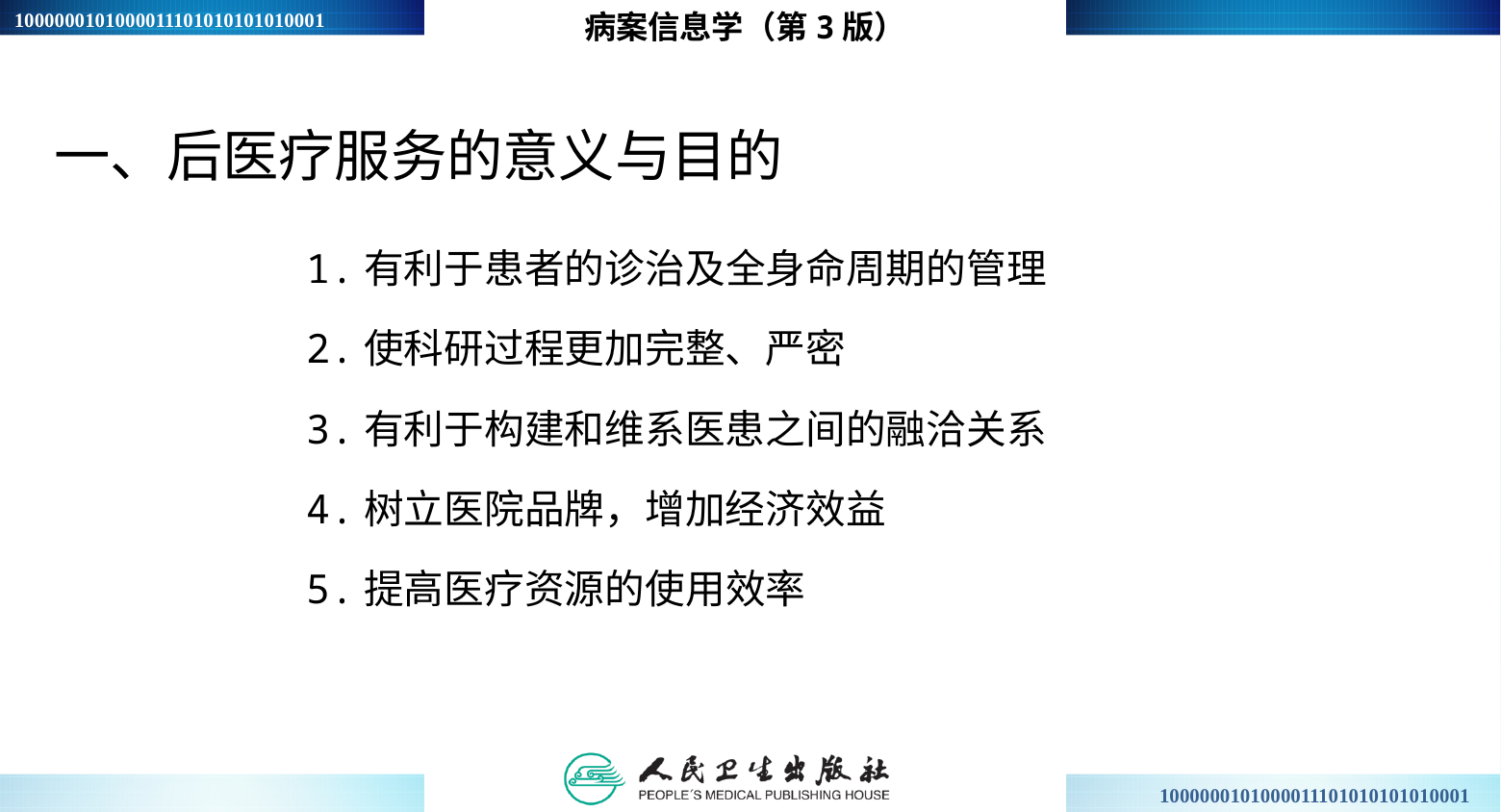

病案信息学（第3版）
一、后医疗服务的意义与目的
  1.有利于患者的诊治及全身命周期的管理
  2.使科研过程更加完整、严密
  3.有利于构建和维系医患之间的融洽关系
  4.树立医院品牌，增加经济效益
  5.提高医疗资源的使用效率